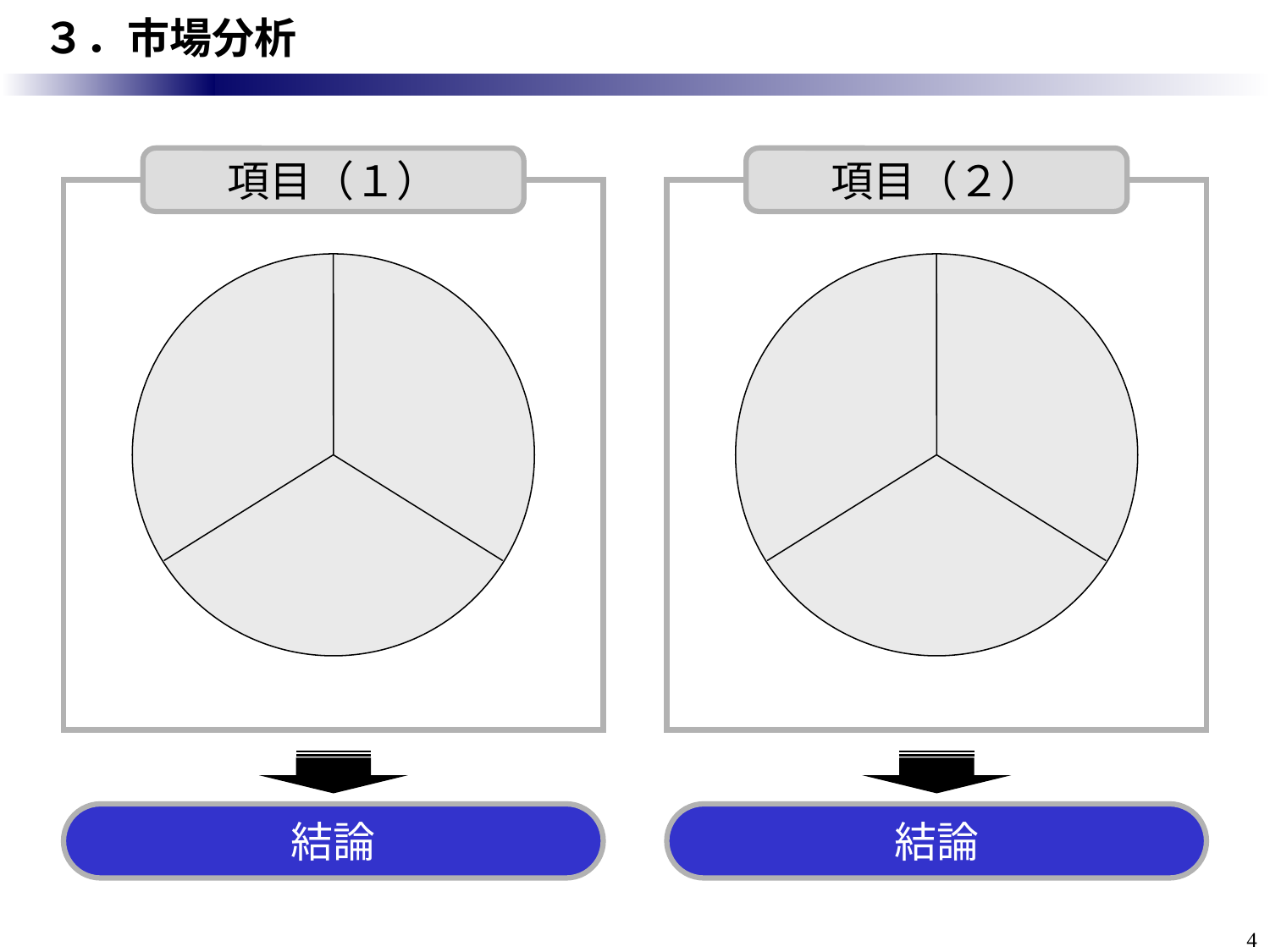

# ３．市場分析
項目（１）
項目（２）

結論
結論
4